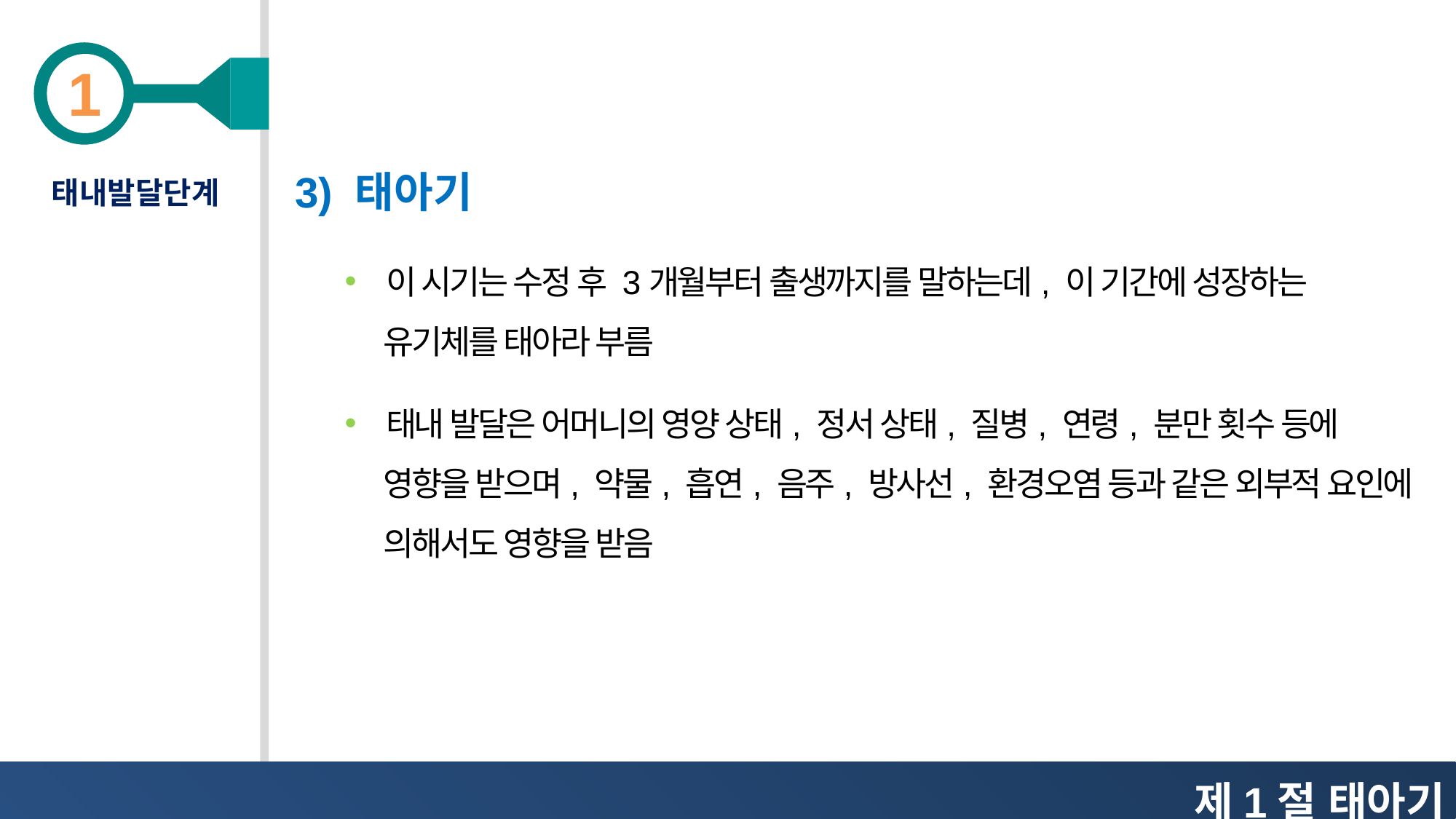

3) 태아기
태내발달단계
이 시기는 수정 후 3개월부터 출생까지를 말하는데, 이 기간에 성장하는
    유기체를 태아라 부름

태내 발달은 어머니의 영양 상태, 정서 상태, 질병, 연령, 분만 횟수 등에
    영향을 받으며, 약물, 흡연, 음주, 방사선, 환경오염 등과 같은 외부적 요인에
    의해서도 영향을 받음
제1절 태아기